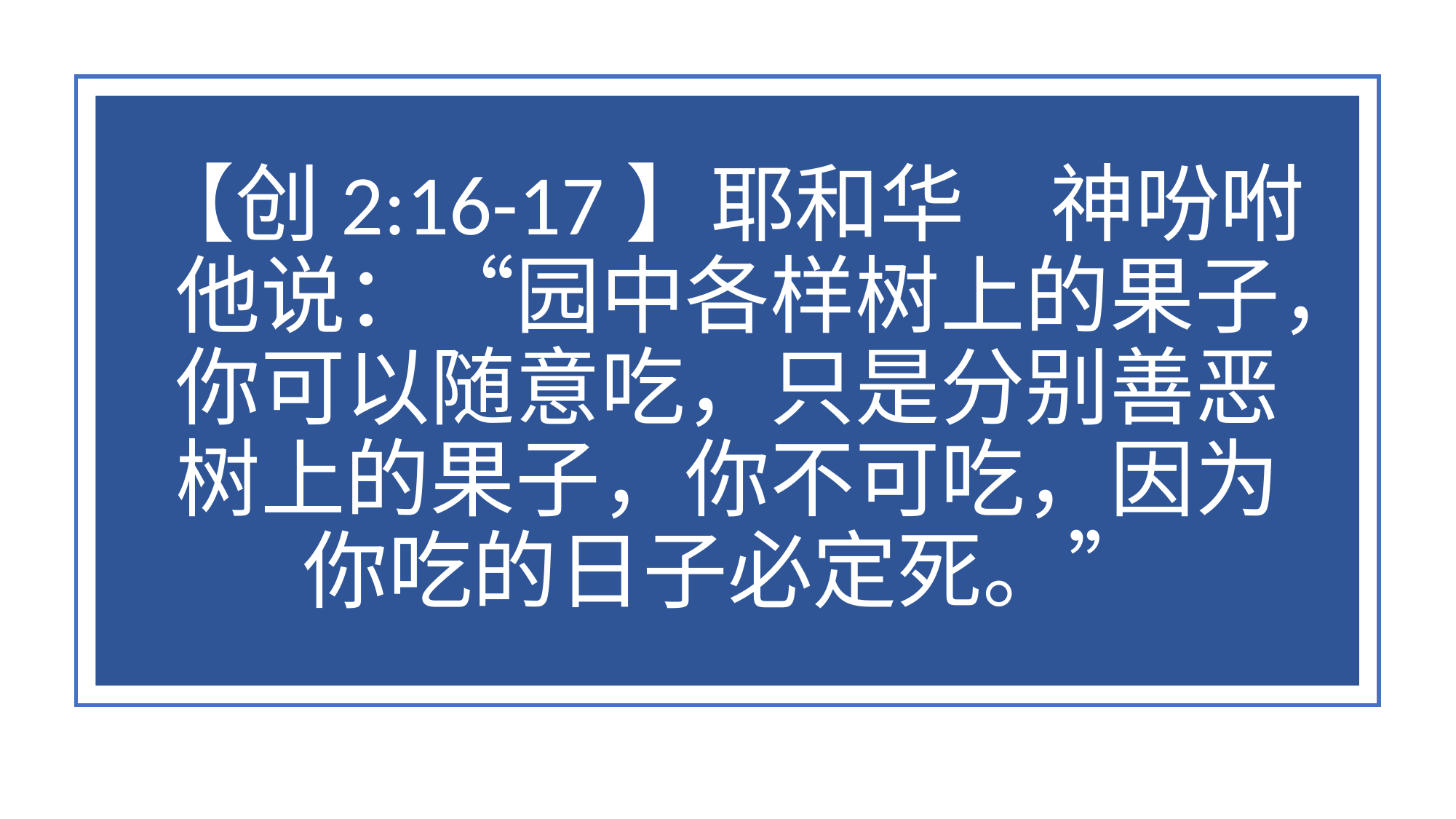

# 【创2:16-17】耶和华　神吩咐他说：“园中各样树上的果子，你可以随意吃，只是分别善恶树上的果子，你不可吃，因为你吃的日子必定死。”